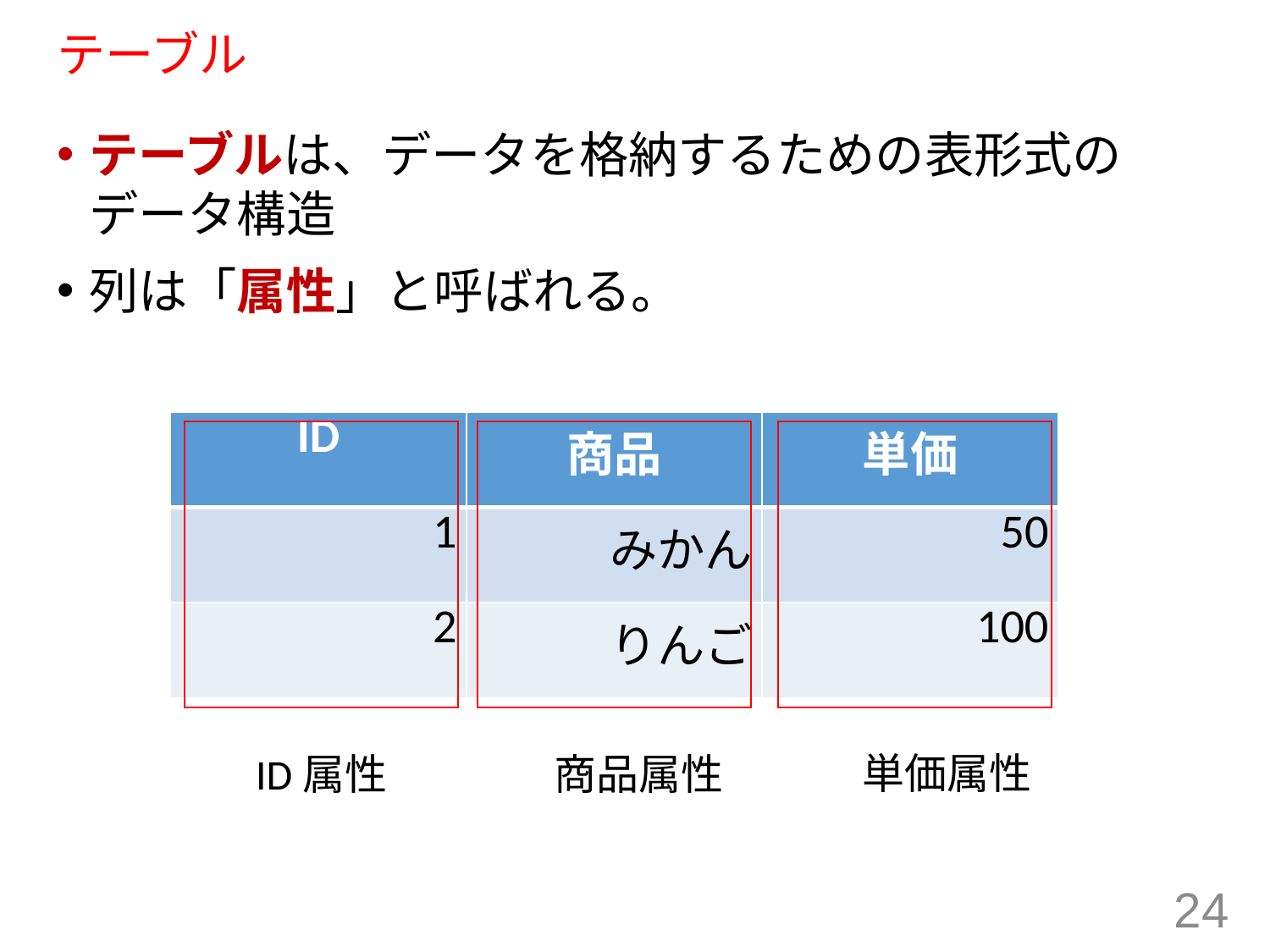

# テーブル
テーブルは、データを格納するための表形式のデータ構造
列は「属性」と呼ばれる。
| ID | 商品 | 単価 |
| --- | --- | --- |
| 1 | みかん | 50 |
| 2 | りんご | 100 |

単価属性
ID属性
商品属性
24